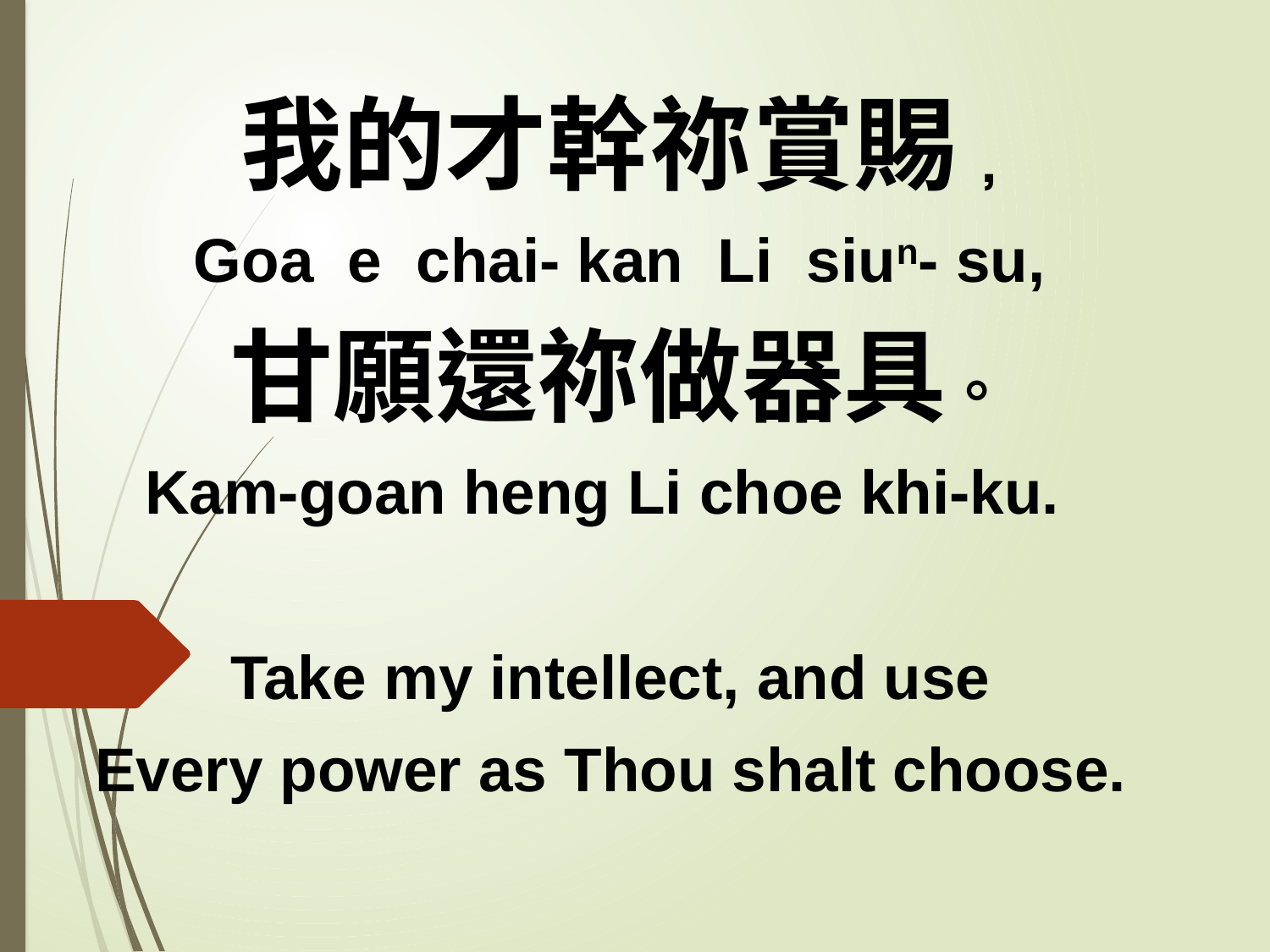

我的才幹祢賞賜,
Goa  e  chai- kan  Li  siun- su,
甘願還祢做器具。
Kam-goan heng Li choe khi-ku.

Take my intellect, and use
Every power as Thou shalt choose.